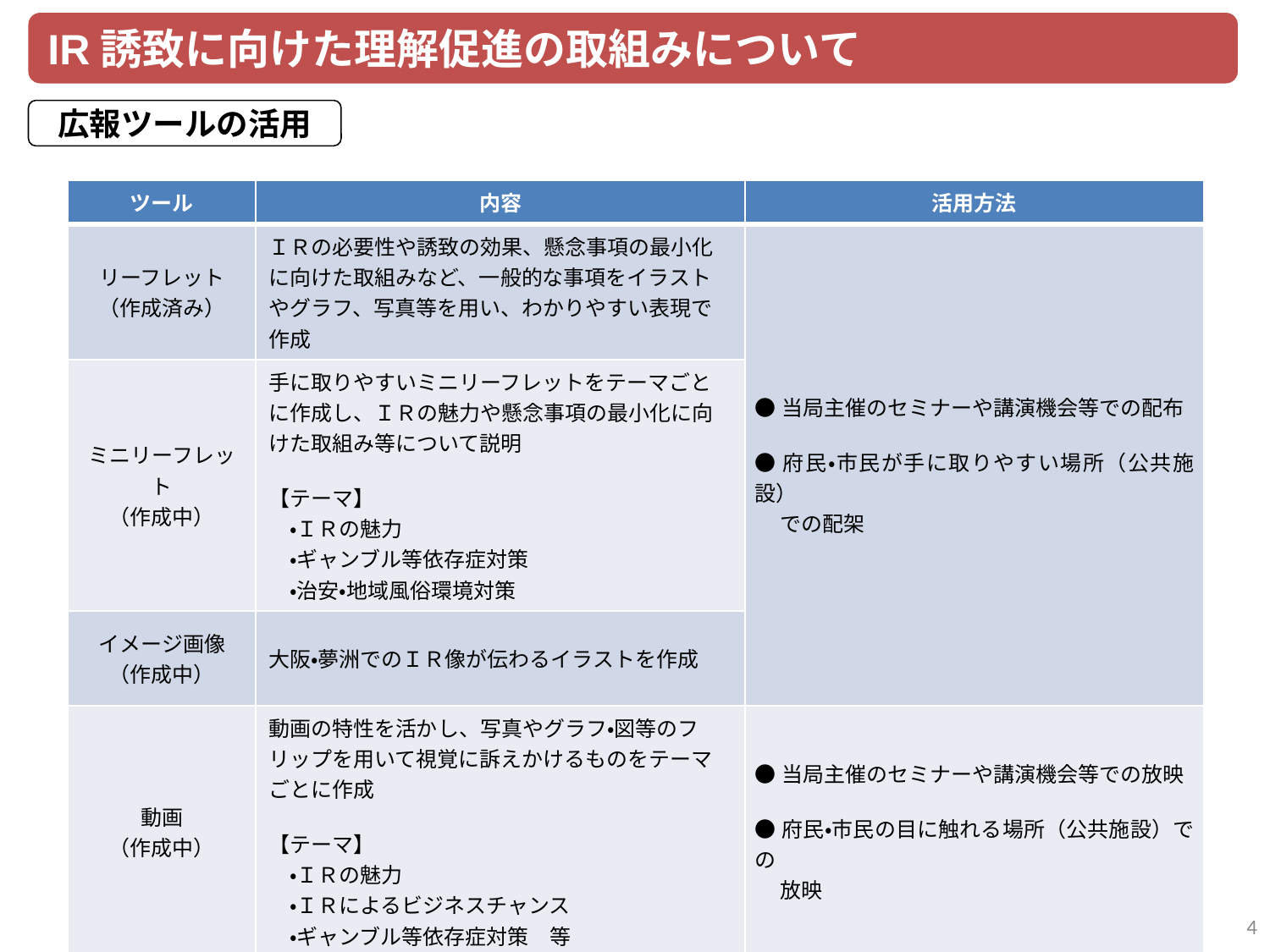

IR誘致に向けた理解促進の取組みについて
広報ツールの活用
| ツール | 内容 | 活用方法 |
| --- | --- | --- |
| リーフレット （作成済み） | ＩＲの必要性や誘致の効果、懸念事項の最小化に向けた取組みなど、一般的な事項をイラストやグラフ、写真等を用い、わかりやすい表現で作成 | ●当局主催のセミナーや講演機会等での配布 ●府民・市民が手に取りやすい場所（公共施設） 　 での配架 |
| ミニリーフレット （作成中） | 手に取りやすいミニリーフレットをテーマごとに作成し、ＩＲの魅力や懸念事項の最小化に向けた取組み等について説明 【テーマ】 　・ＩＲの魅力 　・ギャンブル等依存症対策 　・治安・地域風俗環境対策 |  |
| イメージ画像 （作成中） | 大阪・夢洲でのＩＲ像が伝わるイラストを作成 |  |
| 動画 （作成中） | 動画の特性を活かし、写真やグラフ・図等のフリップを用いて視覚に訴えかけるものをテーマごとに作成 【テーマ】 　・ＩＲの魅力 　・ＩＲによるビジネスチャンス 　・ギャンブル等依存症対策　等 | ●当局主催のセミナーや講演機会等での放映 ●府民・市民の目に触れる場所（公共施設）での 　 放映 |
4